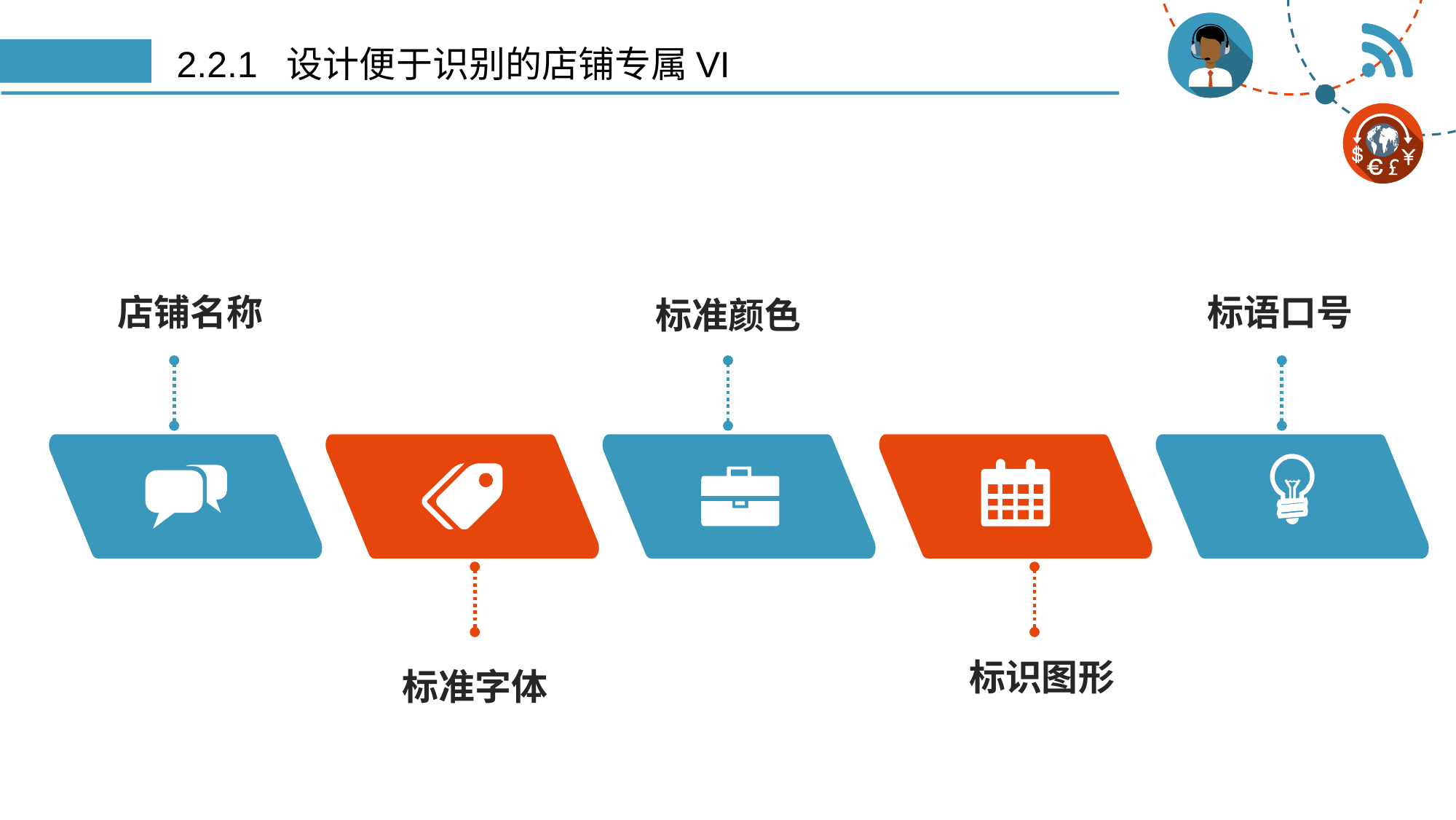

# 2.2.1  设计便于识别的店铺专属VI
店铺名称
标语口号
标准颜色

标识图形
标准字体